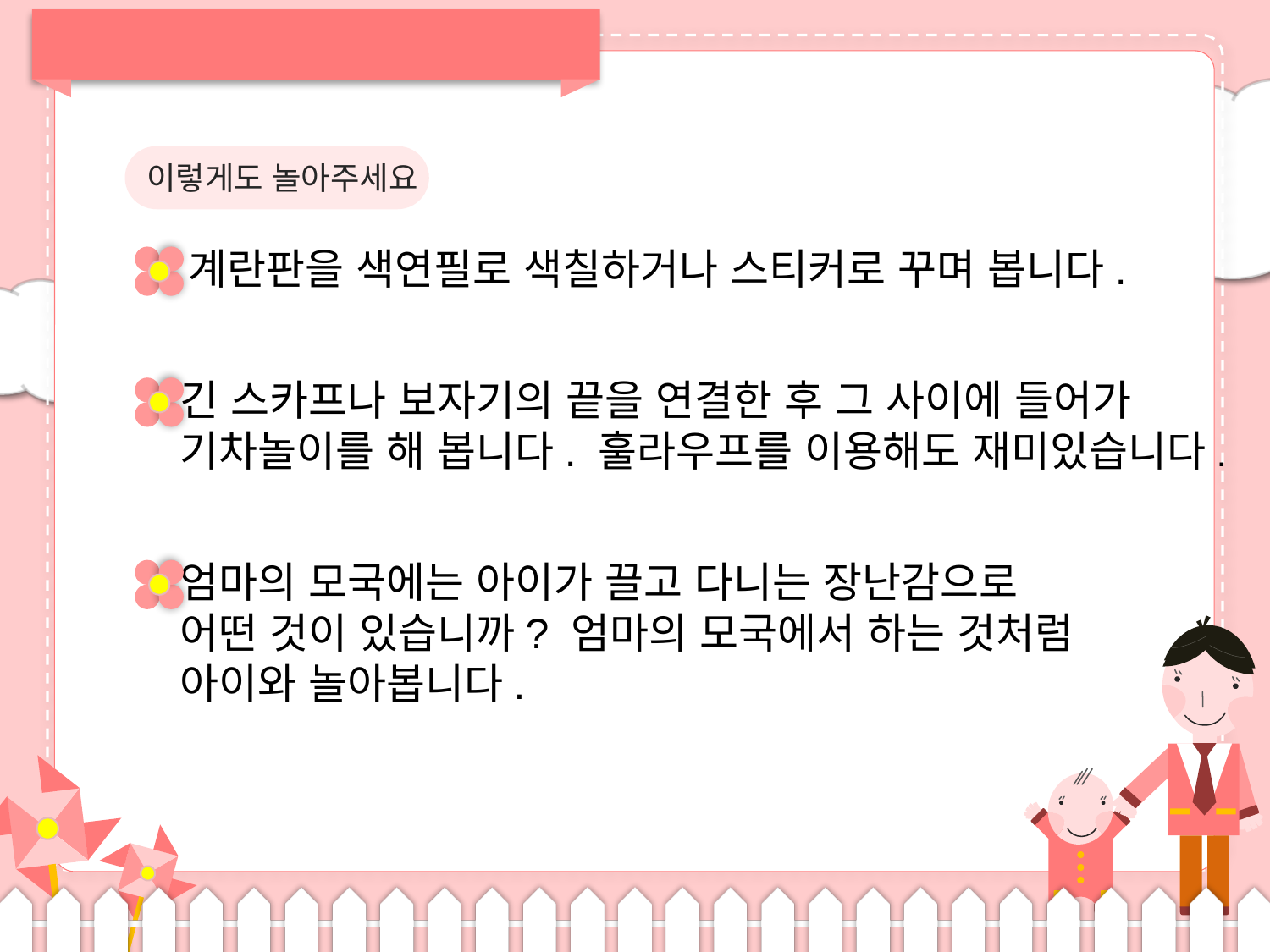

이렇게도 놀아주세요
계란판을 색연필로 색칠하거나 스티커로 꾸며 봅니다.

긴 스카프나 보자기의 끝을 연결한 후 그 사이에 들어가
기차놀이를 해 봅니다. 훌라우프를 이용해도 재미있습니다.

엄마의 모국에는 아이가 끌고 다니는 장난감으로
어떤 것이 있습니까? 엄마의 모국에서 하는 것처럼
아이와 놀아봅니다.